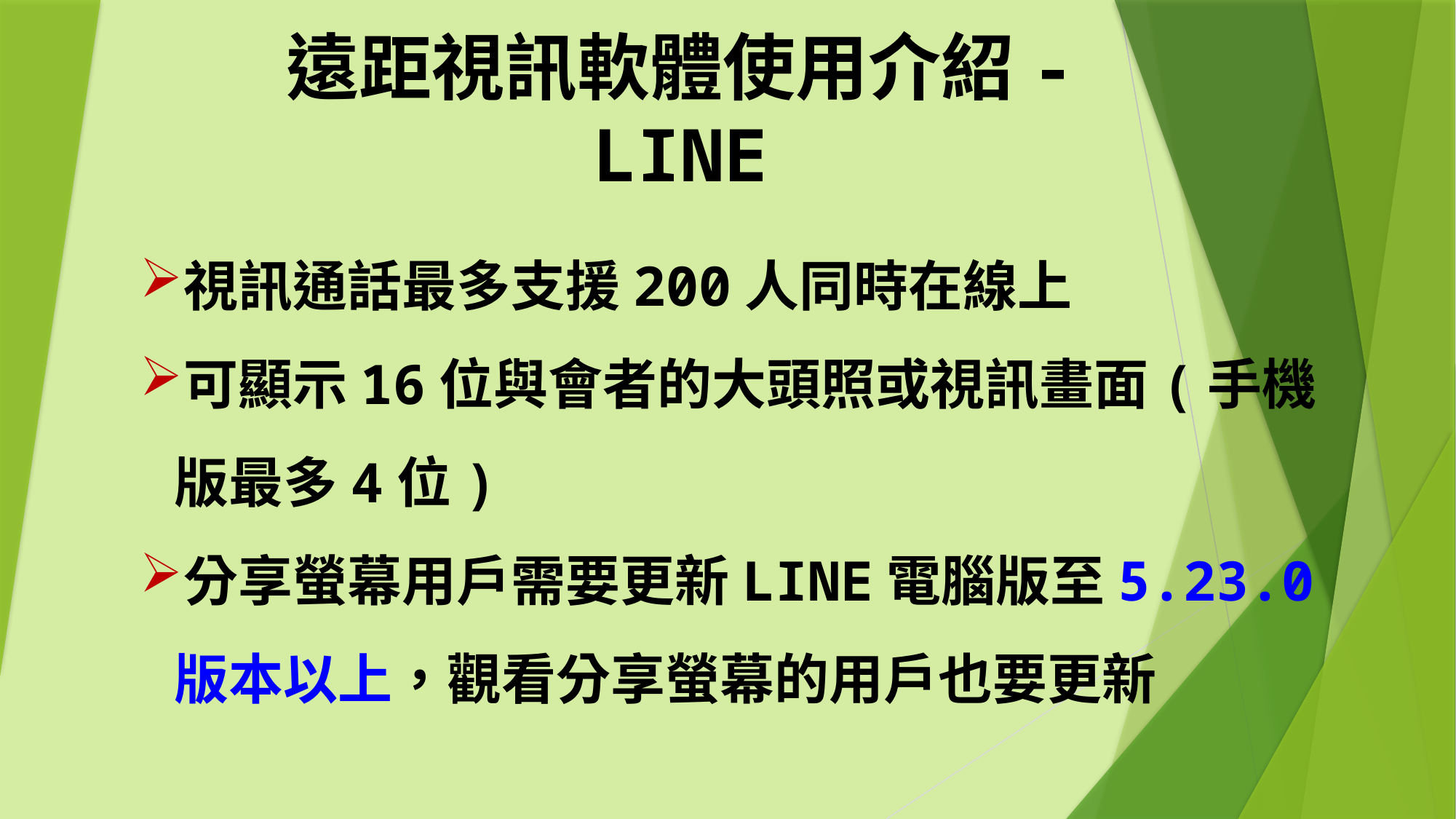

遠距視訊軟體使用介紹-LINE

視訊通話最多支援200人同時在線上
可顯示16位與會者的大頭照或視訊畫面(手機版最多4位)
分享螢幕用戶需要更新LINE電腦版至5.23.0版本以上，觀看分享螢幕的用戶也要更新